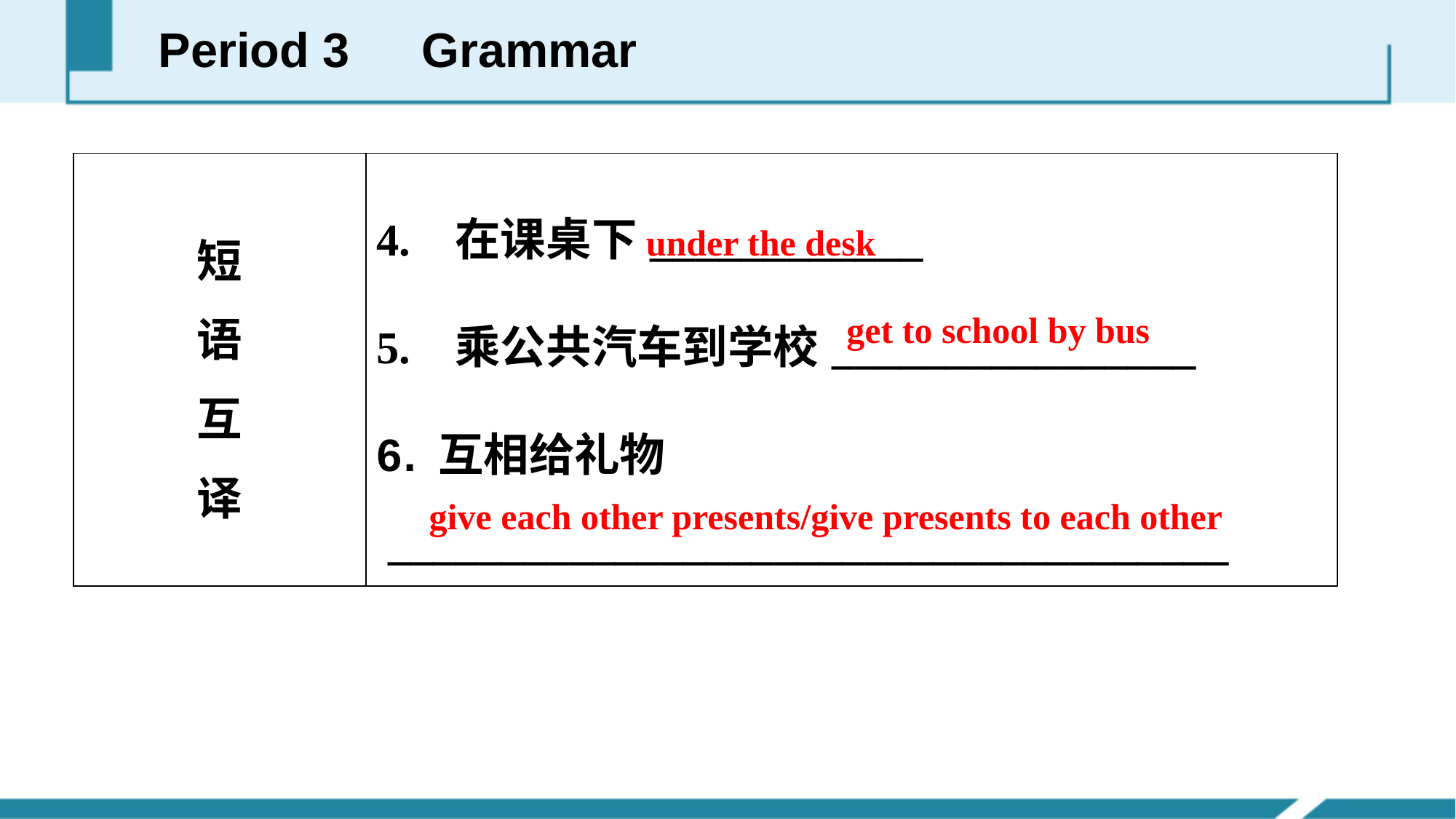

Period 3　Grammar
| 短 语 互 译 | 4. 在课桌下\_\_\_\_\_\_\_\_\_\_\_\_ 5. 乘公共汽车到学校\_\_\_\_\_\_\_\_\_\_\_\_\_\_\_\_ 互相给礼物 \_\_\_\_\_\_\_\_\_\_\_\_\_\_\_\_\_\_\_\_\_\_\_\_\_\_\_\_\_\_\_\_\_\_\_\_\_ |
| --- | --- |
under the desk
get to school by bus

give each other presents/give presents to each other